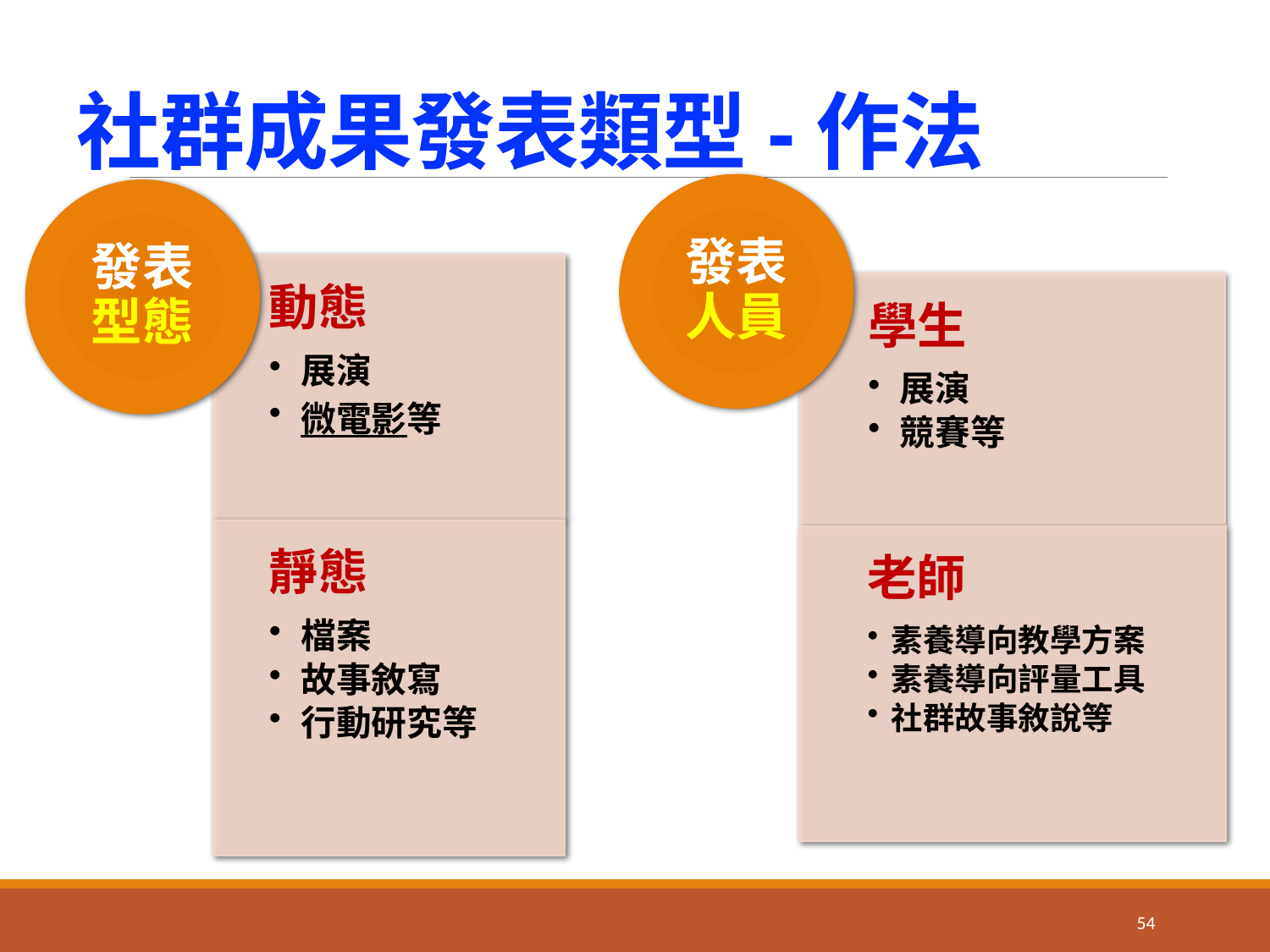

# 社群成果發表類型-作法
動態
展演
微電影等
靜態
檔案
故事敘寫
行動研究等
發表
型態
學生
展演
競賽等
老師
素養導向教學方案
素養導向評量工具
社群故事敘說等
發表
人員
54